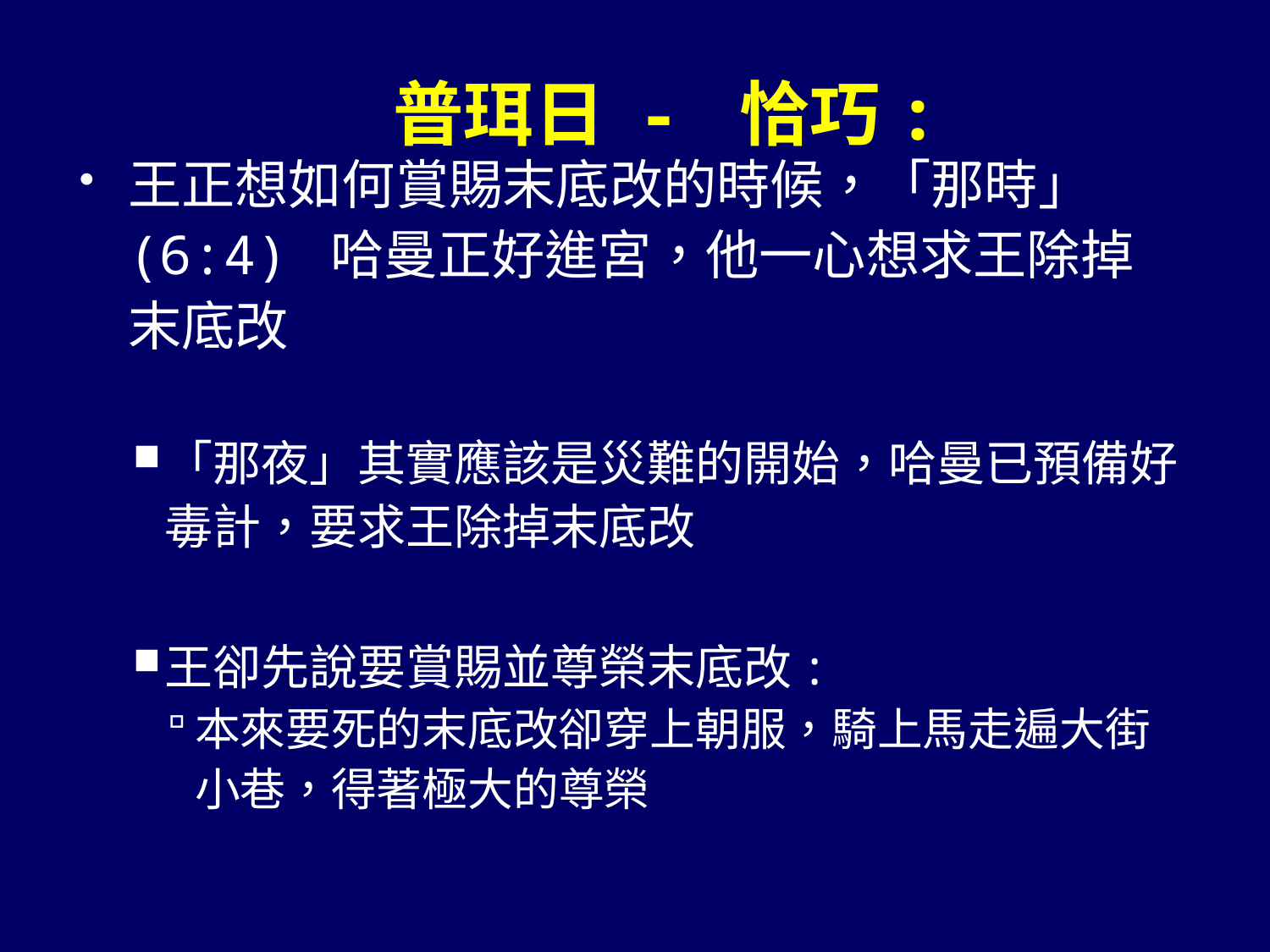

普珥日 - 恰巧:

王正想如何賞賜末底改的時候，「那時」(6:4) 哈曼正好進宮，他一心想求王除掉末底改

「那夜」其實應該是災難的開始，哈曼已預備好毒計，要求王除掉末底改

王卻先說要賞賜並尊榮末底改:
本來要死的末底改卻穿上朝服，騎上馬走遍大街小巷，得著極大的尊榮